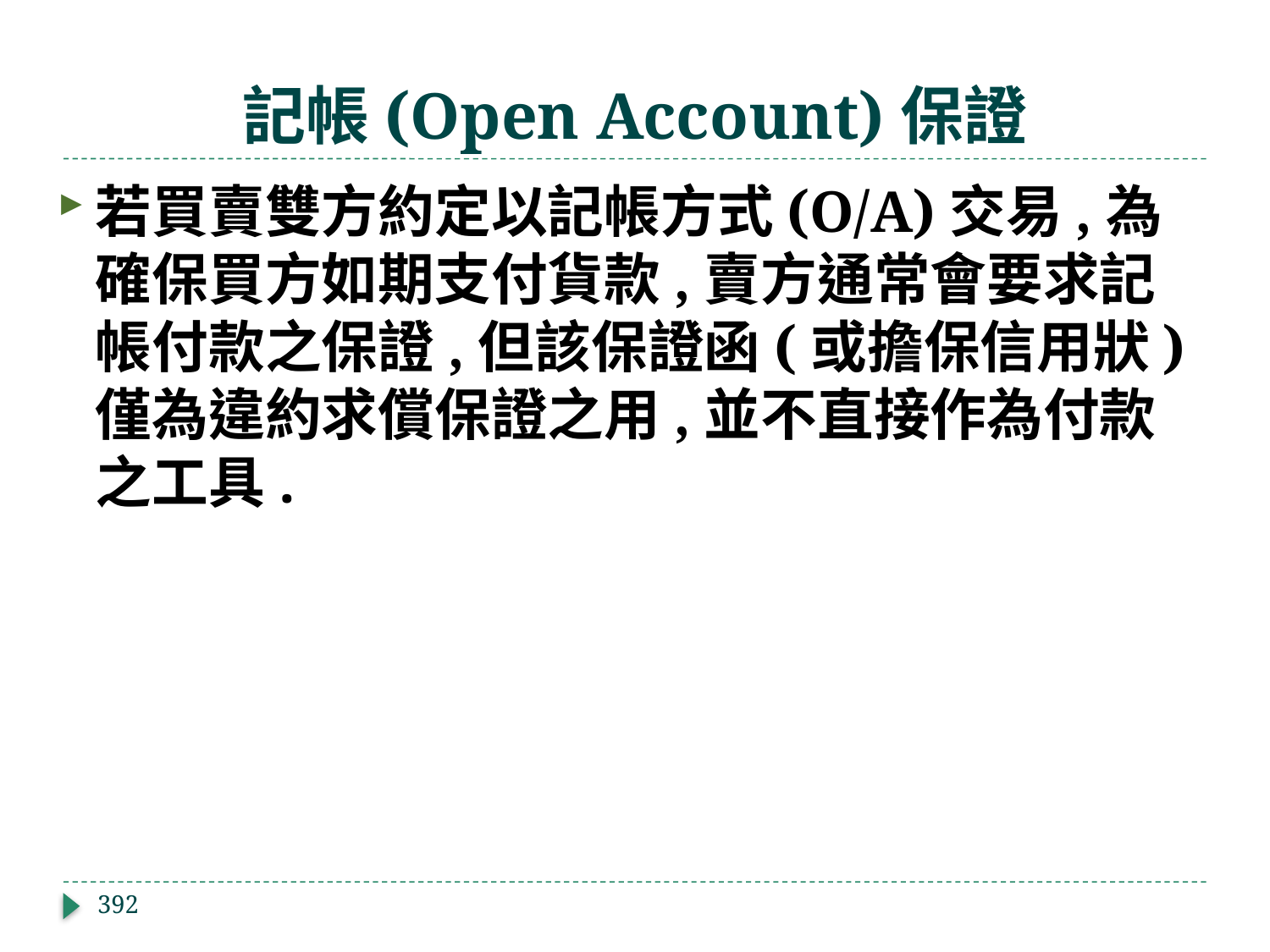

# 記帳(Open Account)保證
若買賣雙方約定以記帳方式(O/A)交易,為確保買方如期支付貨款,賣方通常會要求記帳付款之保證,但該保證函(或擔保信用狀)僅為違約求償保證之用,並不直接作為付款之工具.
392